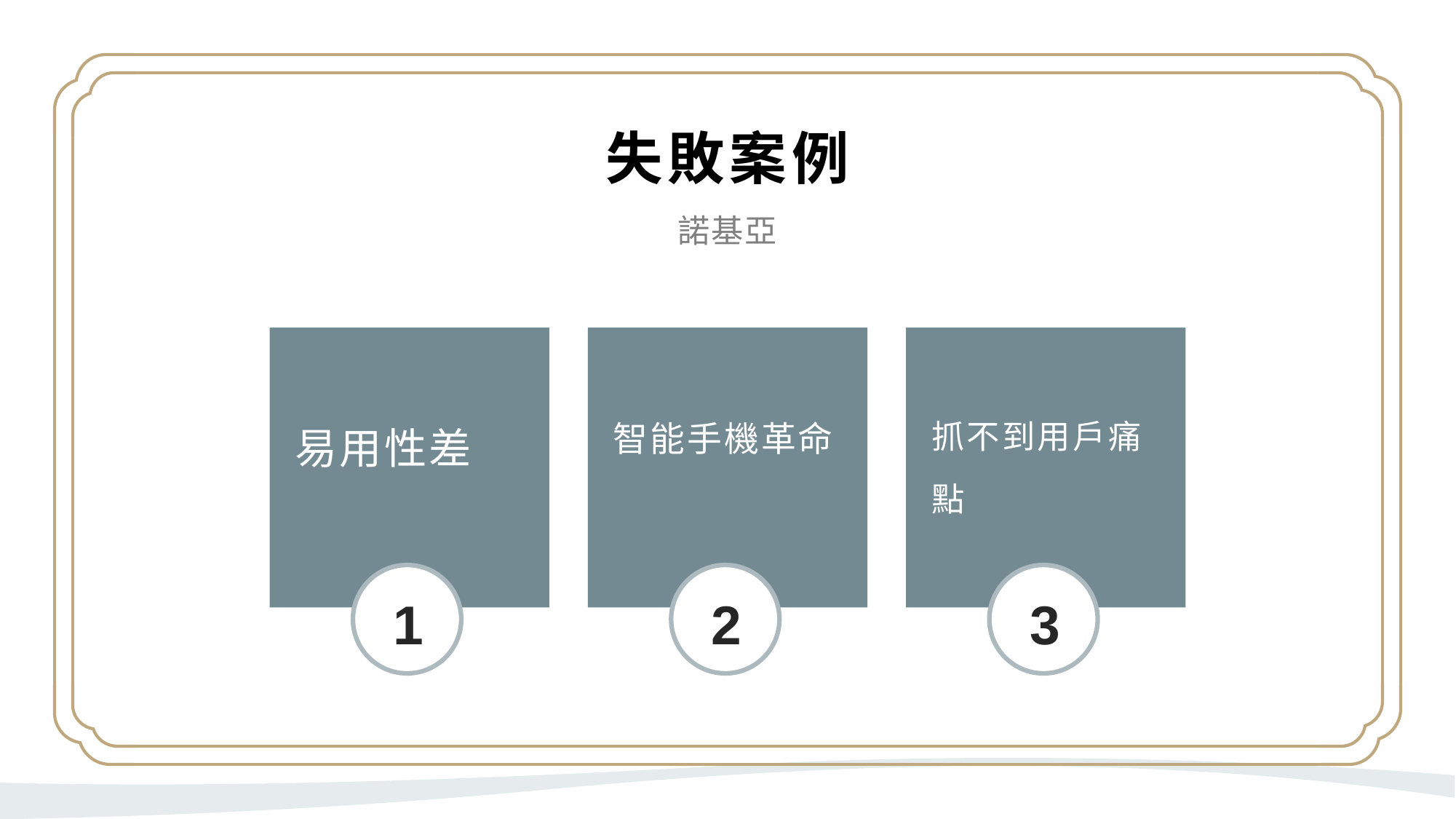

失敗案例
諾基亞

易用性差
智能手機革命
抓不到用戶痛點

1
2
3